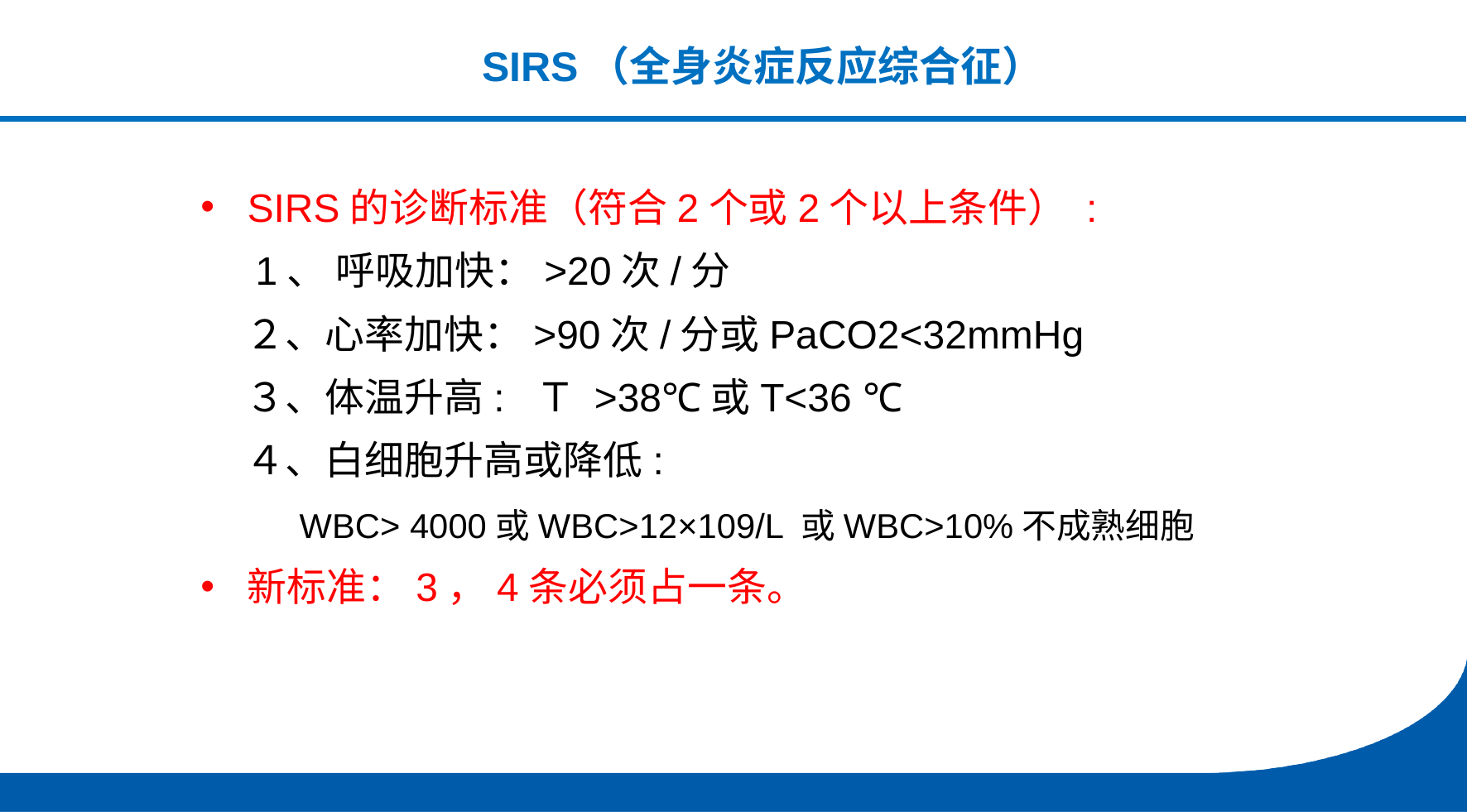

# SIRS（全身炎症反应综合征）
SIRS的诊断标准（符合2个或2个以上条件） :
     1、 呼吸加快：>20次/分
    ２、心率加快：>90次/分或PaCO2<32mmHg
    ３、体温升高:  Ｔ >38℃或T<36 ℃
    ４、白细胞升高或降低:
         WBC> 4000或WBC>12×109/L 或WBC>10%不成熟细胞
新标准：3，4条必须占一条。